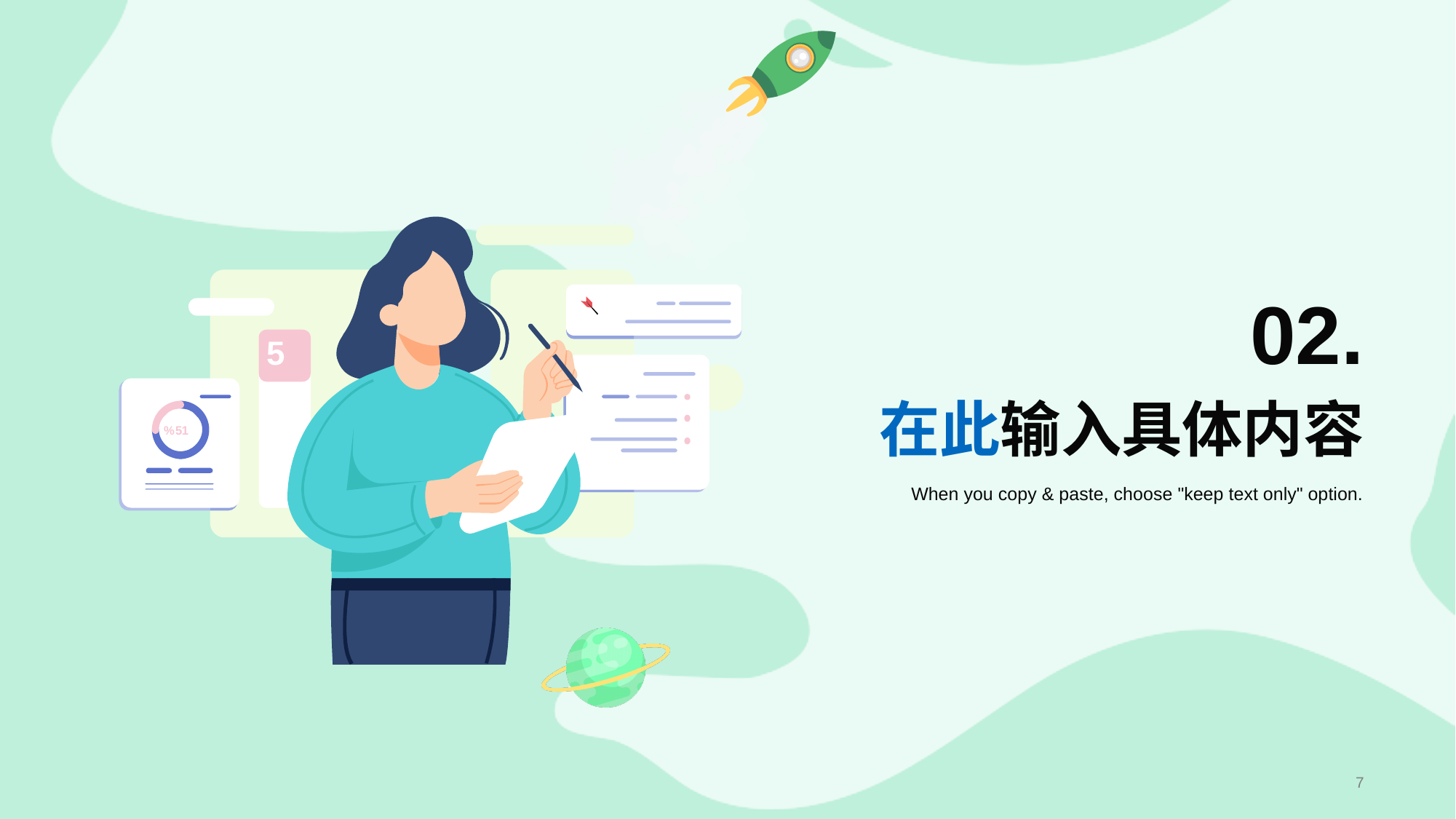

02.
# 在此输入具体内容
When you copy & paste, choose "keep text only" option.
7